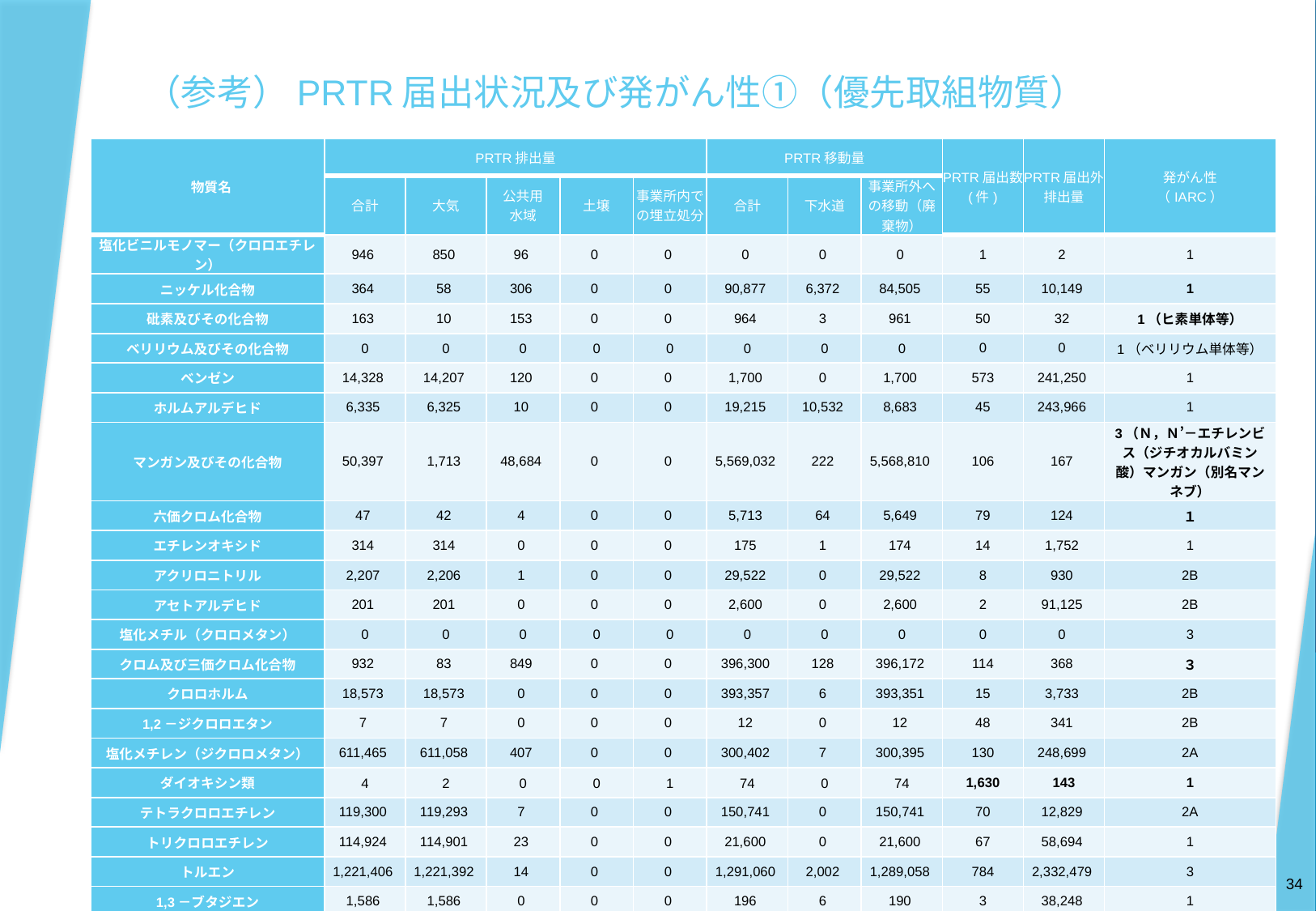

（参考）PRTR届出状況及び発がん性①（優先取組物質）
| 物質名 | PRTR排出量 |  |  |  |  | PRTR移動量 |  |  | PRTR届出数 (件) | PRTR届出外 排出量 | 発がん性 （IARC） |
| --- | --- | --- | --- | --- | --- | --- | --- | --- | --- | --- | --- |
|  | 合計 | 大気 | 公共用 水域 | 土壌 | 事業所内で の埋立処分 | 合計 | 下水道 | 事業所外への移動（廃棄物） |  |  |  |
| 塩化ビニルモノマー（クロロエチレン） | 946 | 850 | 96 | 0 | 0 | 0 | 0 | 0 | 1 | 2 | 1 |
| ニッケル化合物 | 364 | 58 | 306 | 0 | 0 | 90,877 | 6,372 | 84,505 | 55 | 10,149 | 1 |
| 砒素及びその化合物 | 163 | 10 | 153 | 0 | 0 | 964 | 3 | 961 | 50 | 32 | 1（ヒ素単体等） |
| ベリリウム及びその化合物 | 0 | 0 | 0 | 0 | 0 | 0 | 0 | 0 | 0 | 0 | 1（ベリリウム単体等） |
| ベンゼン | 14,328 | 14,207 | 120 | 0 | 0 | 1,700 | 0 | 1,700 | 573 | 241,250 | 1 |
| ホルムアルデヒド | 6,335 | 6,325 | 10 | 0 | 0 | 19,215 | 10,532 | 8,683 | 45 | 243,966 | 1 |
| マンガン及びその化合物 | 50,397 | 1,713 | 48,684 | 0 | 0 | 5,569,032 | 222 | 5,568,810 | 106 | 167 | 3（Ｎ，Ｎ’－エチレンビス（ジチオカルバミン酸）マンガン（別名マンネブ） |
| 六価クロム化合物 | 47 | 42 | 4 | 0 | 0 | 5,713 | 64 | 5,649 | 79 | 124 | １ |
| エチレンオキシド | 314 | 314 | 0 | 0 | 0 | 175 | 1 | 174 | 14 | 1,752 | 1 |
| アクリロニトリル | 2,207 | 2,206 | 1 | 0 | 0 | 29,522 | 0 | 29,522 | 8 | 930 | 2B |
| アセトアルデヒド | 201 | 201 | 0 | 0 | 0 | 2,600 | 0 | 2,600 | 2 | 91,125 | 2B |
| 塩化メチル（クロロメタン） | 0 | 0 | 0 | 0 | 0 | 0 | 0 | 0 | 0 | 0 | 3 |
| クロム及び三価クロム化合物 | 932 | 83 | 849 | 0 | 0 | 396,300 | 128 | 396,172 | 114 | 368 | ３ |
| クロロホルム | 18,573 | 18,573 | 0 | 0 | 0 | 393,357 | 6 | 393,351 | 15 | 3,733 | 2B |
| 1,2－ジクロロエタン | 7 | 7 | 0 | 0 | 0 | 12 | 0 | 12 | 48 | 341 | 2B |
| 塩化メチレン（ジクロロメタン） | 611,465 | 611,058 | 407 | 0 | 0 | 300,402 | 7 | 300,395 | 130 | 248,699 | 2A |
| ダイオキシン類 | 4 | 2 | 0 | 0 | 1 | 74 | 0 | 74 | 1,630 | 143 | 1 |
| テトラクロロエチレン | 119,300 | 119,293 | 7 | 0 | 0 | 150,741 | 0 | 150,741 | 70 | 12,829 | 2A |
| トリクロロエチレン | 114,924 | 114,901 | 23 | 0 | 0 | 21,600 | 0 | 21,600 | 67 | 58,694 | 1 |
| トルエン | 1,221,406 | 1,221,392 | 14 | 0 | 0 | 1,291,060 | 2,002 | 1,289,058 | 784 | 2,332,479 | 3 |
| 1,3－ブタジエン | 1,586 | 1,586 | 0 | 0 | 0 | 196 | 6 | 190 | 3 | 38,248 | 1 |
| ベンゾ[a]ピレン | － | － | － | － | － | － | － | － | － | － | 1 |

34